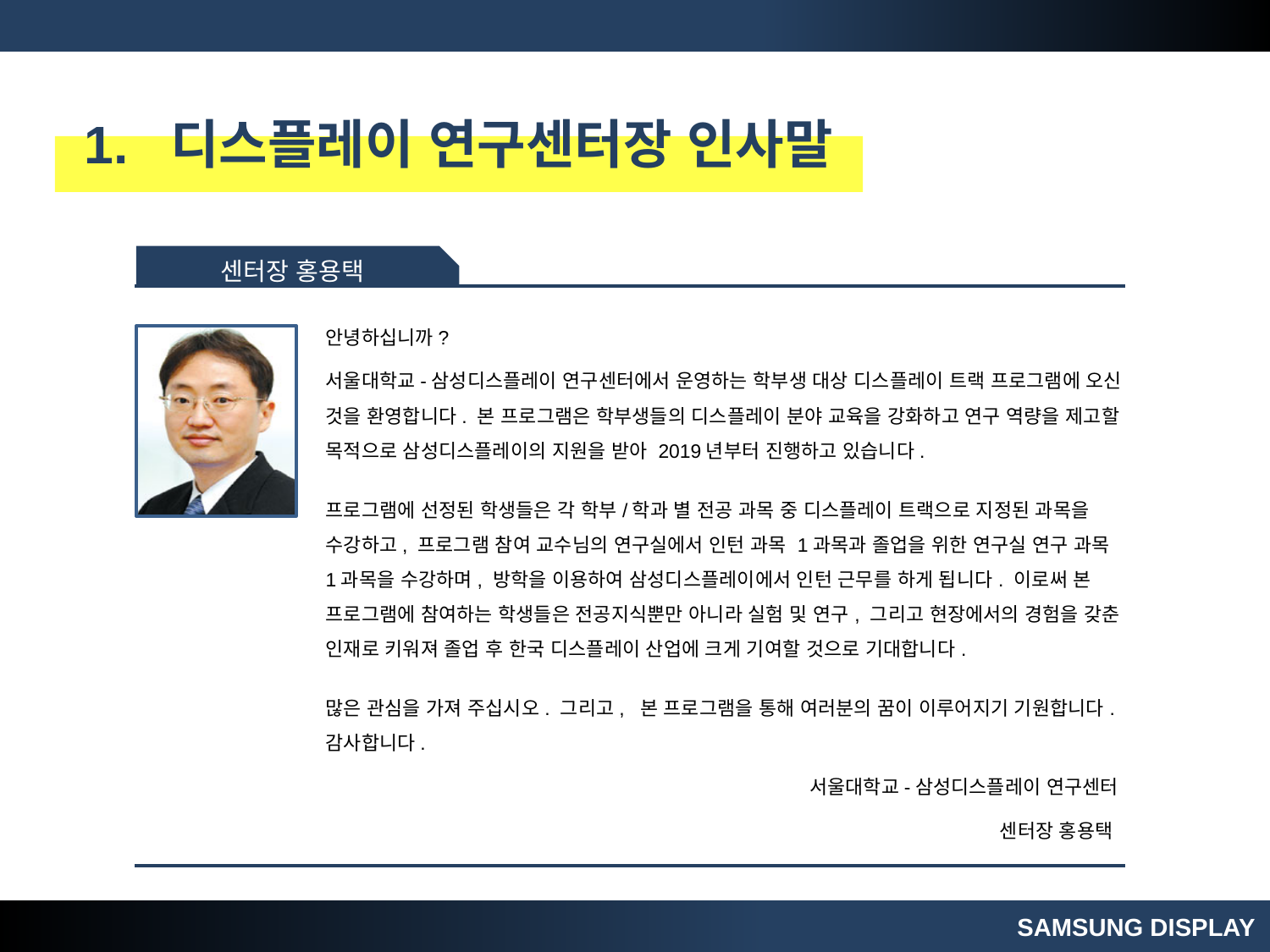

1.  디스플레이 연구센터장 인사말

센터장 홍용택
안녕하십니까?
서울대학교-삼성디스플레이 연구센터에서 운영하는 학부생 대상 디스플레이 트랙 프로그램에 오신 것을 환영합니다. 본 프로그램은 학부생들의 디스플레이 분야 교육을 강화하고 연구 역량을 제고할 목적으로 삼성디스플레이의 지원을 받아 2019년부터 진행하고 있습니다.

프로그램에 선정된 학생들은 각 학부/학과 별 전공 과목 중 디스플레이 트랙으로 지정된 과목을 수강하고, 프로그램 참여 교수님의 연구실에서 인턴 과목 1과목과 졸업을 위한 연구실 연구 과목 1과목을 수강하며, 방학을 이용하여 삼성디스플레이에서 인턴 근무를 하게 됩니다. 이로써 본 프로그램에 참여하는 학생들은 전공지식뿐만 아니라 실험 및 연구, 그리고 현장에서의 경험을 갖춘 인재로 키워져 졸업 후 한국 디스플레이 산업에 크게 기여할 것으로 기대합니다.

많은 관심을 가져 주십시오. 그리고,  본 프로그램을 통해 여러분의 꿈이 이루어지기 기원합니다. 감사합니다.
서울대학교-삼성디스플레이 연구센터
센터장 홍용택

SAMSUNG DISPLAY